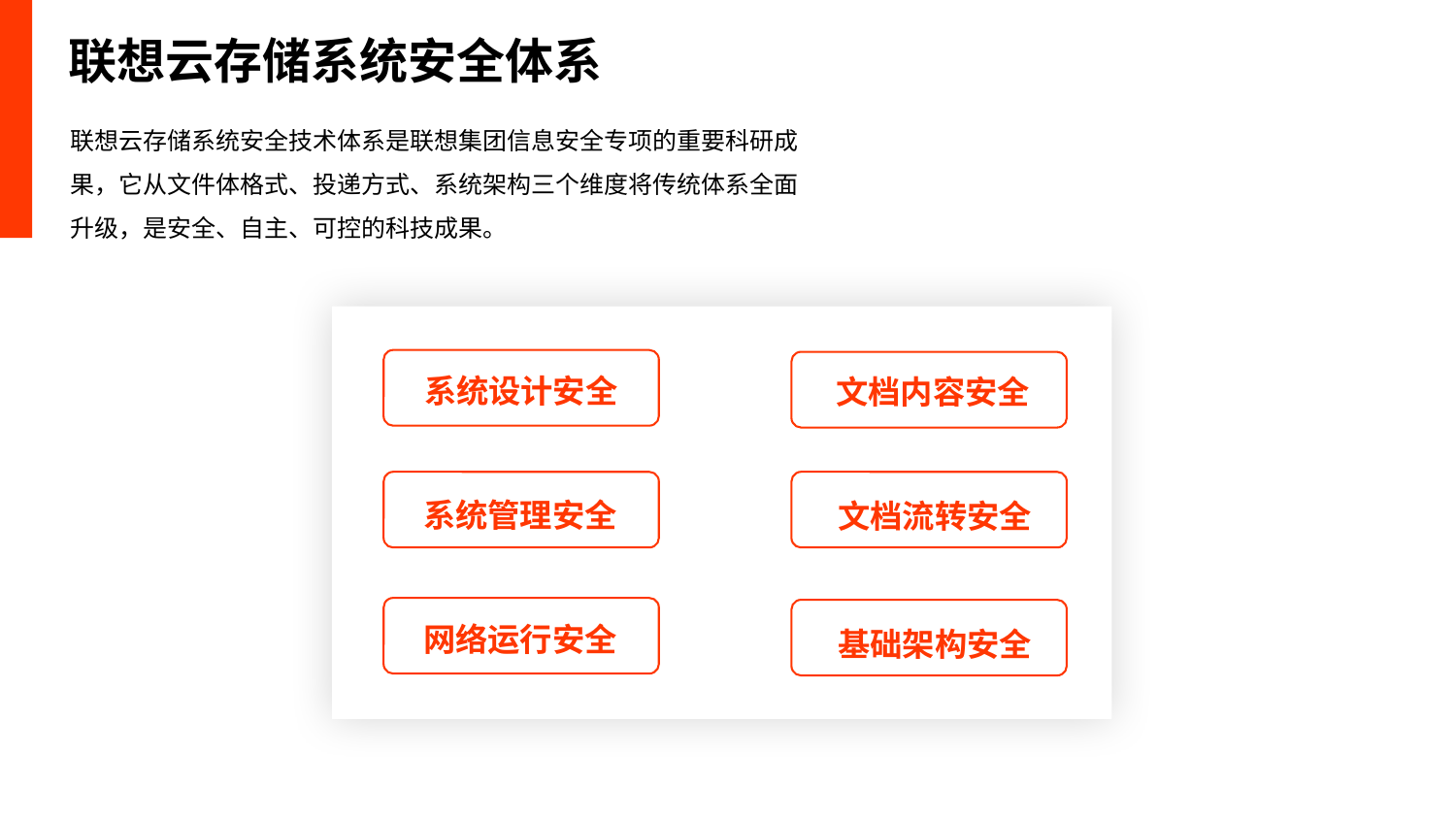

联想云存储系统安全体系
联想云存储系统安全技术体系是联想集团信息安全专项的重要科研成果，它从文件体格式、投递方式、系统架构三个维度将传统体系全面升级，是安全、自主、可控的科技成果。

系统设计安全
文档内容安全

系统管理安全
文档流转安全

网络运行安全
基础架构安全